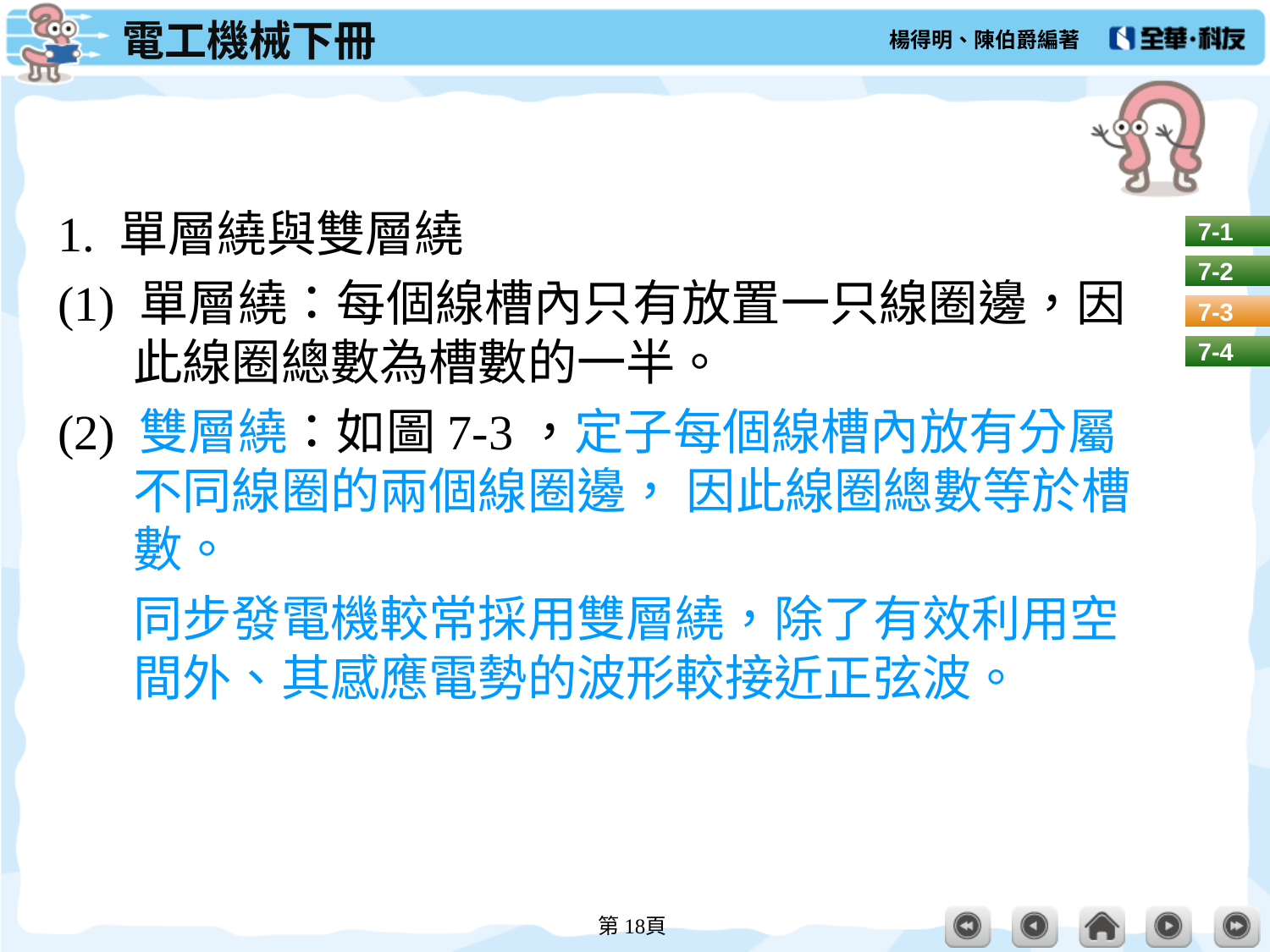

#
1. 單層繞與雙層繞
(1) 單層繞：每個線槽內只有放置一只線圈邊，因此線圈總數為槽數的一半。
(2) 雙層繞：如圖7-3，定子每個線槽內放有分屬不同線圈的兩個線圈邊， 因此線圈總數等於槽數。
	同步發電機較常採用雙層繞，除了有效利用空間外、其感應電勢的波形較接近正弦波。